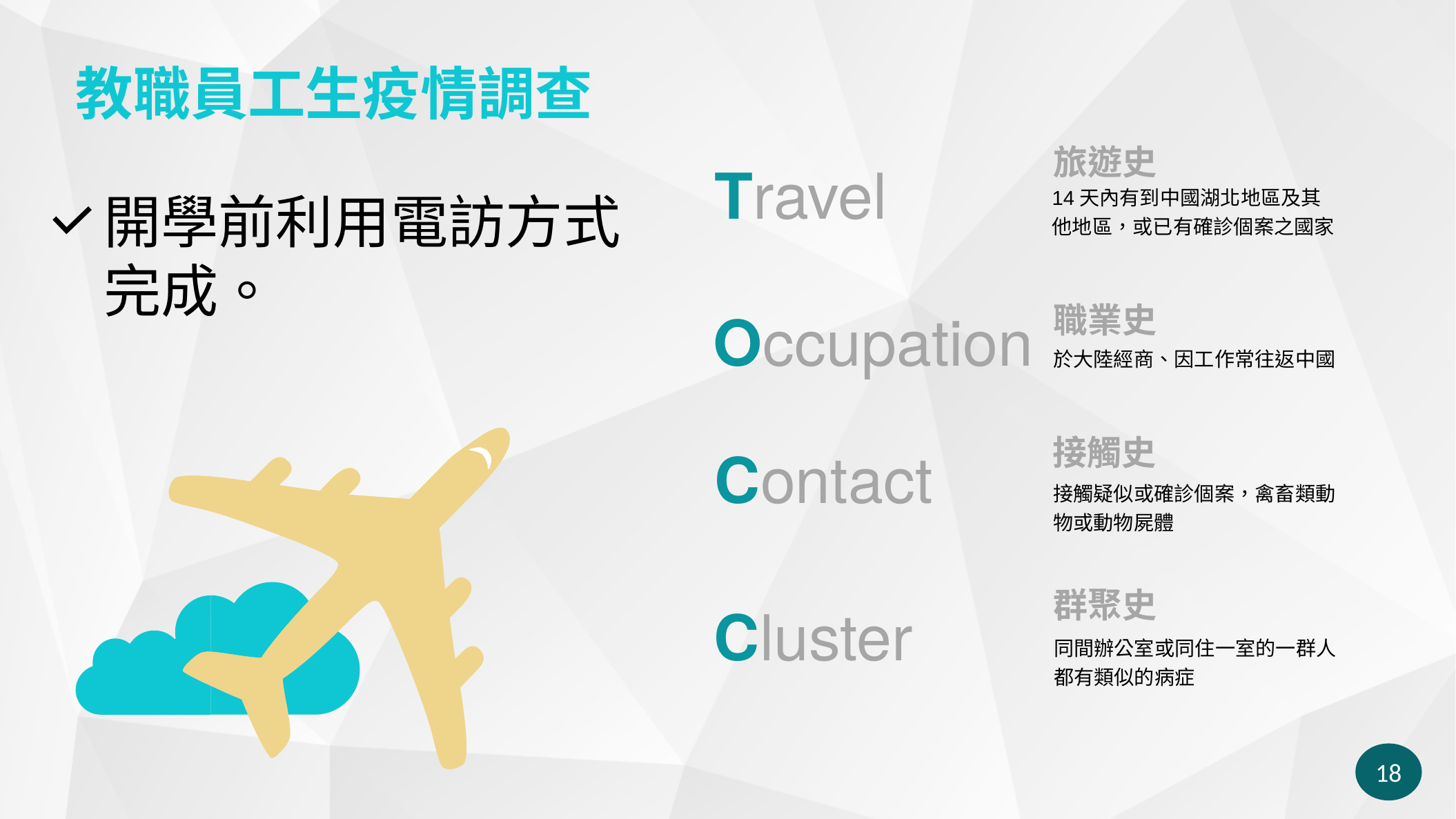

教職員工生疫情調查
旅遊史
Travel
開學前利用電訪方式完成。
14天內有到中國湖北地區及其他地區，或已有確診個案之國家
Occupation
職業史
於大陸經商、因工作常往返中國
接觸史

Contact
接觸疑似或確診個案，禽畜類動物或動物屍體
群聚史

Cluster
同間辦公室或同住一室的一群人都有類似的病症
18